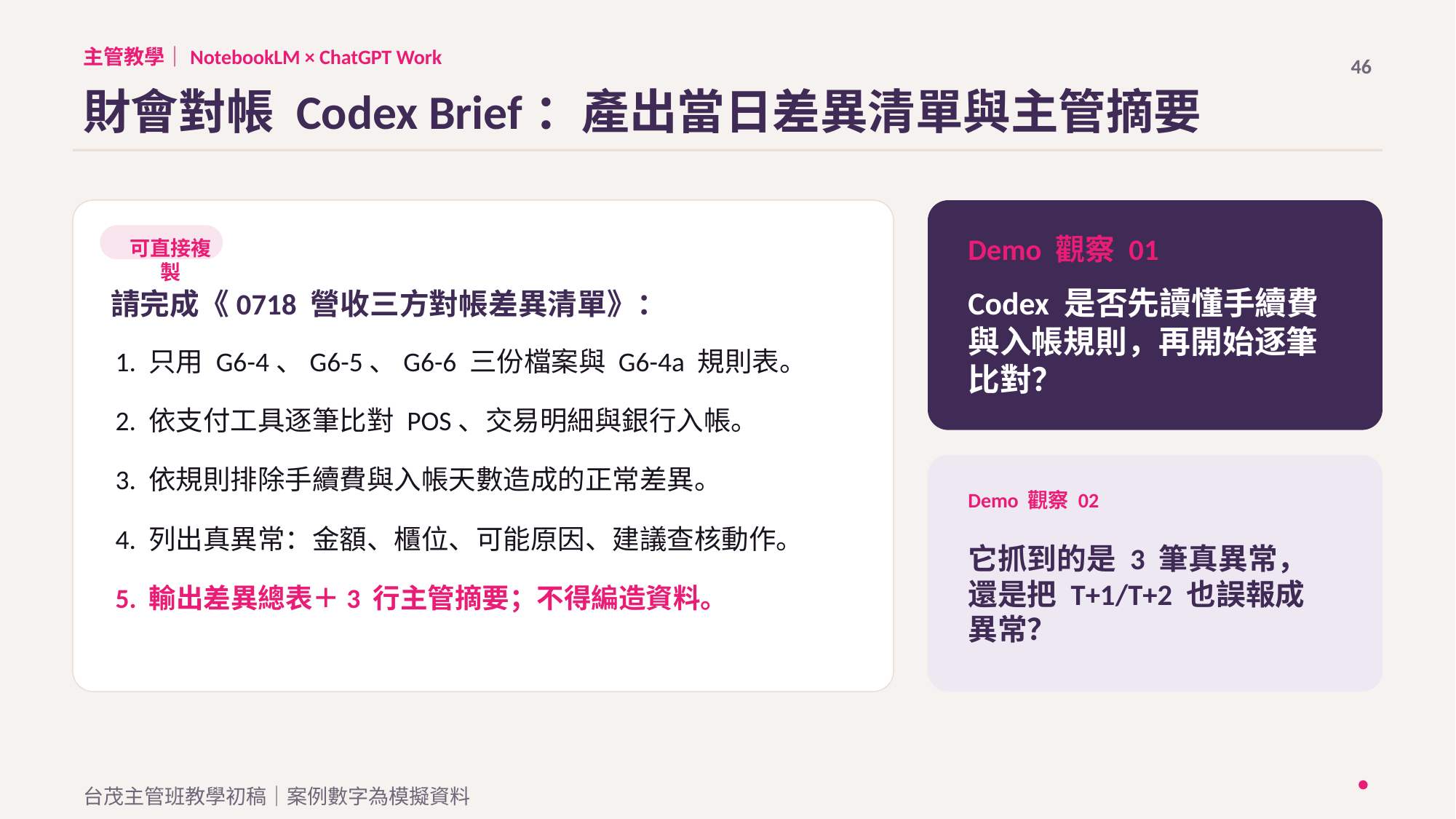

主管教學｜NotebookLM × ChatGPT Work
46
財會對帳 Codex Brief：產出當日差異清單與主管摘要

Demo 觀察 01
可直接複製
Codex 是否先讀懂手續費與入帳規則，再開始逐筆比對？
請完成《0718 營收三方對帳差異清單》：
1. 只用 G6-4、G6-5、G6-6 三份檔案與 G6-4a 規則表。
2. 依支付工具逐筆比對 POS、交易明細與銀行入帳。

3. 依規則排除手續費與入帳天數造成的正常差異。
Demo 觀察 02
4. 列出真異常：金額、櫃位、可能原因、建議查核動作。
它抓到的是 3 筆真異常，還是把 T+1/T+2 也誤報成異常？
5. 輸出差異總表＋3 行主管摘要；不得編造資料。
台茂主管班教學初稿｜案例數字為模擬資料